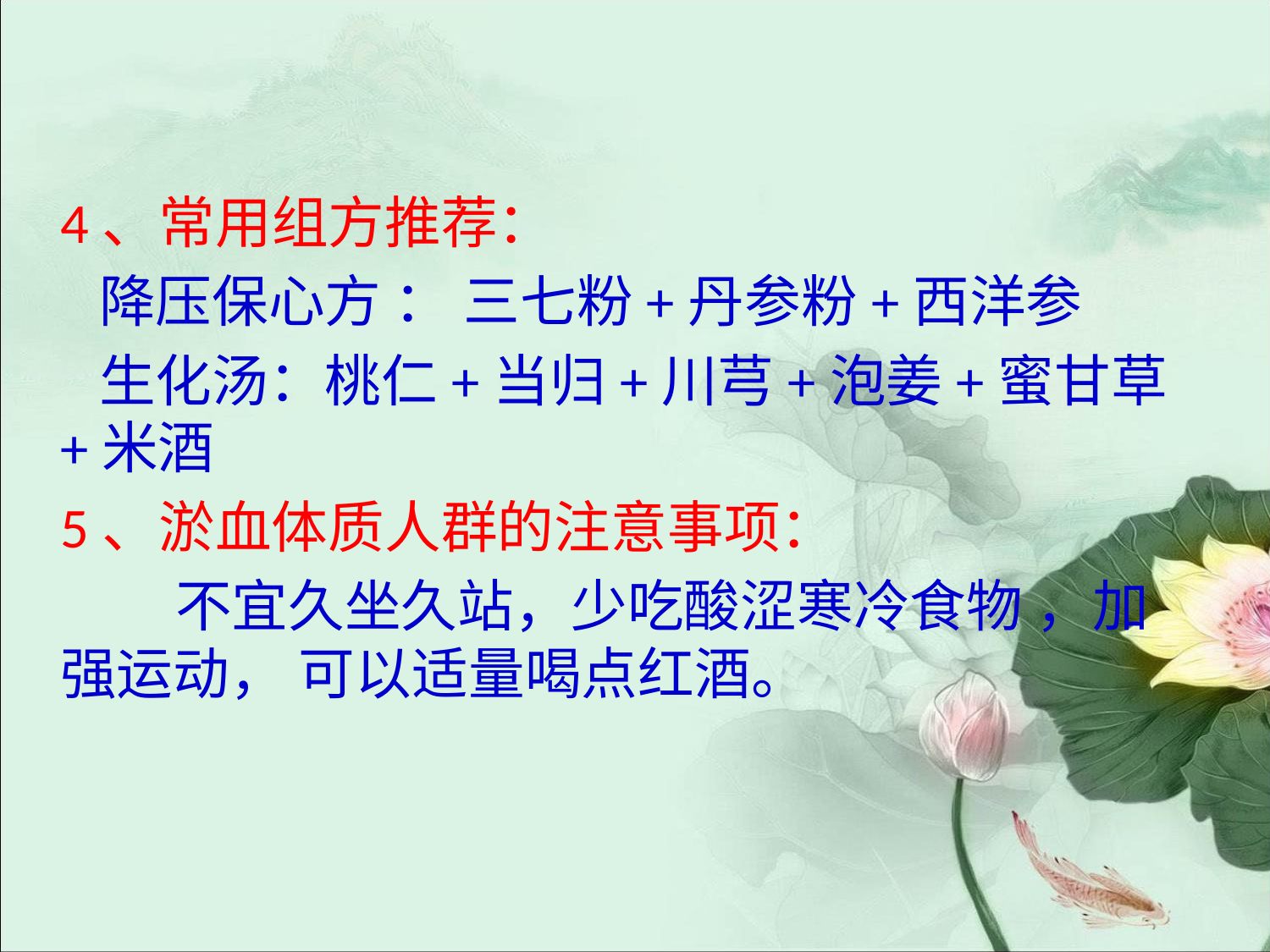

4、常用组方推荐：
  降压保心方 ： 三七粉+丹参粉+西洋参
  生化汤：桃仁+当归+川芎+泡姜+蜜甘草+米酒
5、淤血体质人群的注意事项：
        不宜久坐久站，少吃酸涩寒冷食物 ，加强运动， 可以适量喝点红酒。